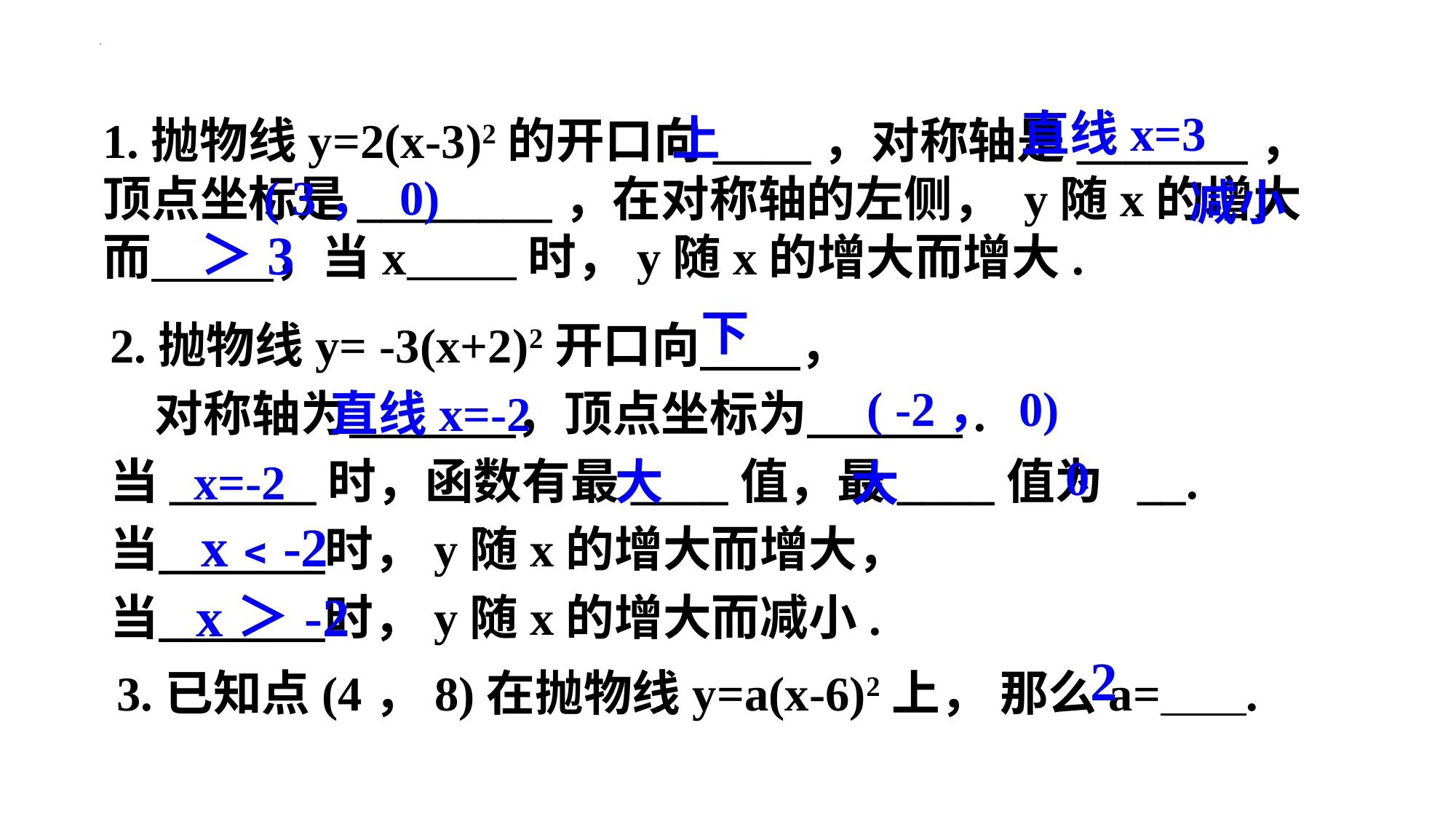

直线x=3
上
1.抛物线y=2(x-3)2的开口向____，对称轴是_______，顶点坐标是________，在对称轴的左侧， y随x的增大而           ，当x         时，y随x的增大而增大.
( 3， 0)
减小
＞3
下
2.抛物线y= -3(x+2)2开口向         ，
   对称轴为               ，顶点坐标为              .
当______时，函数有最____值，最____值为  __.
当               时，y随x的增大而增大，
当               时，y随x的增大而减小.
( -2， 0)
直线x=-2
0
x=-2
大
大
x﹤-2
x＞-2
2
3.已知点(4，8)在抛物线y=a(x-6)2上， 那么a=       .